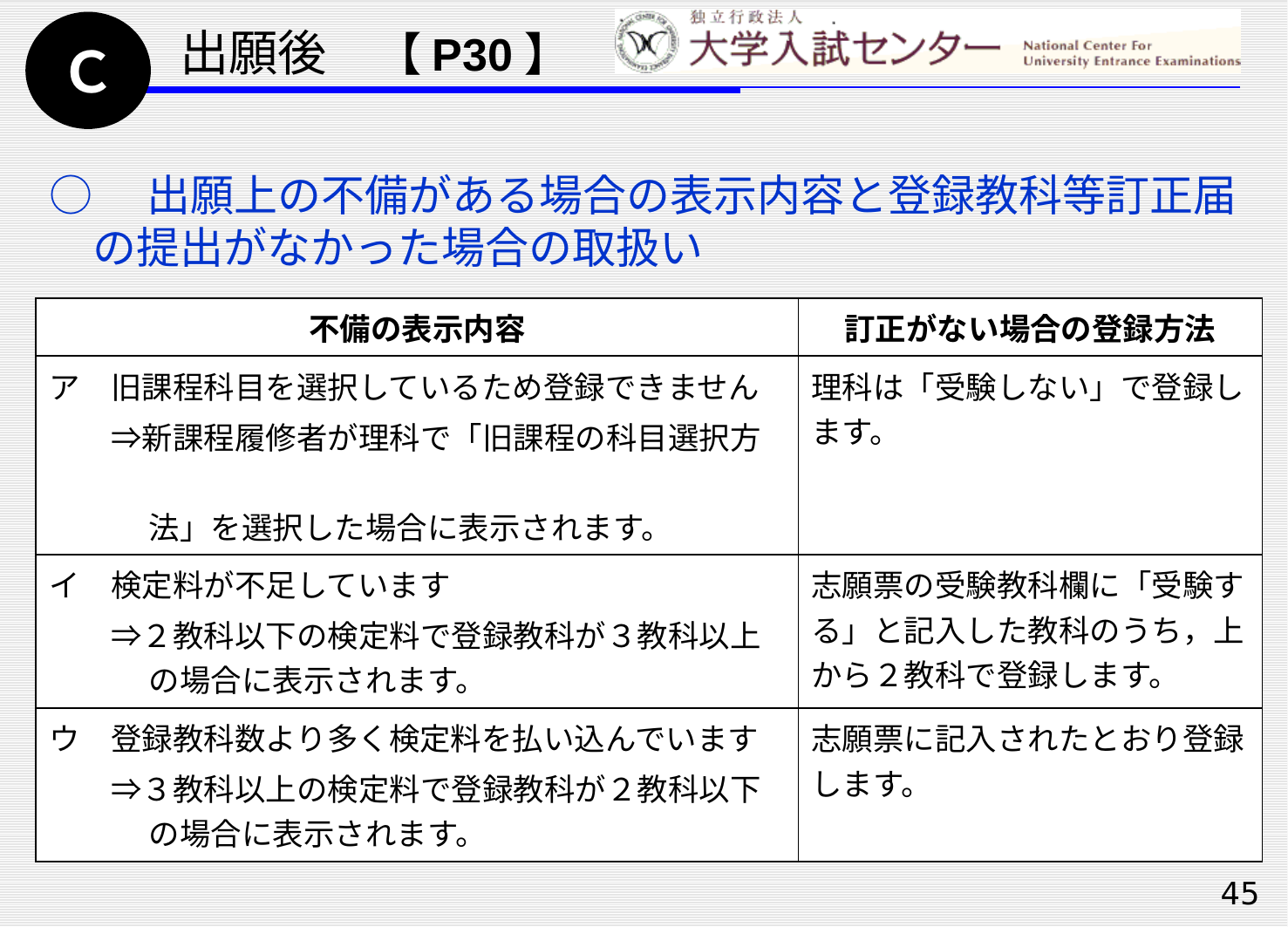

Ｃ
出願後　【P30】
○　出願上の不備がある場合の表示内容と登録教科等訂正届
　の提出がなかった場合の取扱い
| 不備の表示内容 | 訂正がない場合の登録方法 |
| --- | --- |
| ア　旧課程科目を選択しているため登録できません 　　⇒新課程履修者が理科で「旧課程の科目選択方　 　　　 法」を選択した場合に表示されます。 | 理科は「受験しない」で登録します。 |
| イ　検定料が不足しています 　　⇒２教科以下の検定料で登録教科が３教科以上 　　　 の場合に表示されます。 | 志願票の受験教科欄に「受験する」と記入した教科のうち，上から２教科で登録します。 |
| ウ　登録教科数より多く検定料を払い込んでいます 　　⇒３教科以上の検定料で登録教科が２教科以下 　　　 の場合に表示されます。 | 志願票に記入されたとおり登録します。 |

45